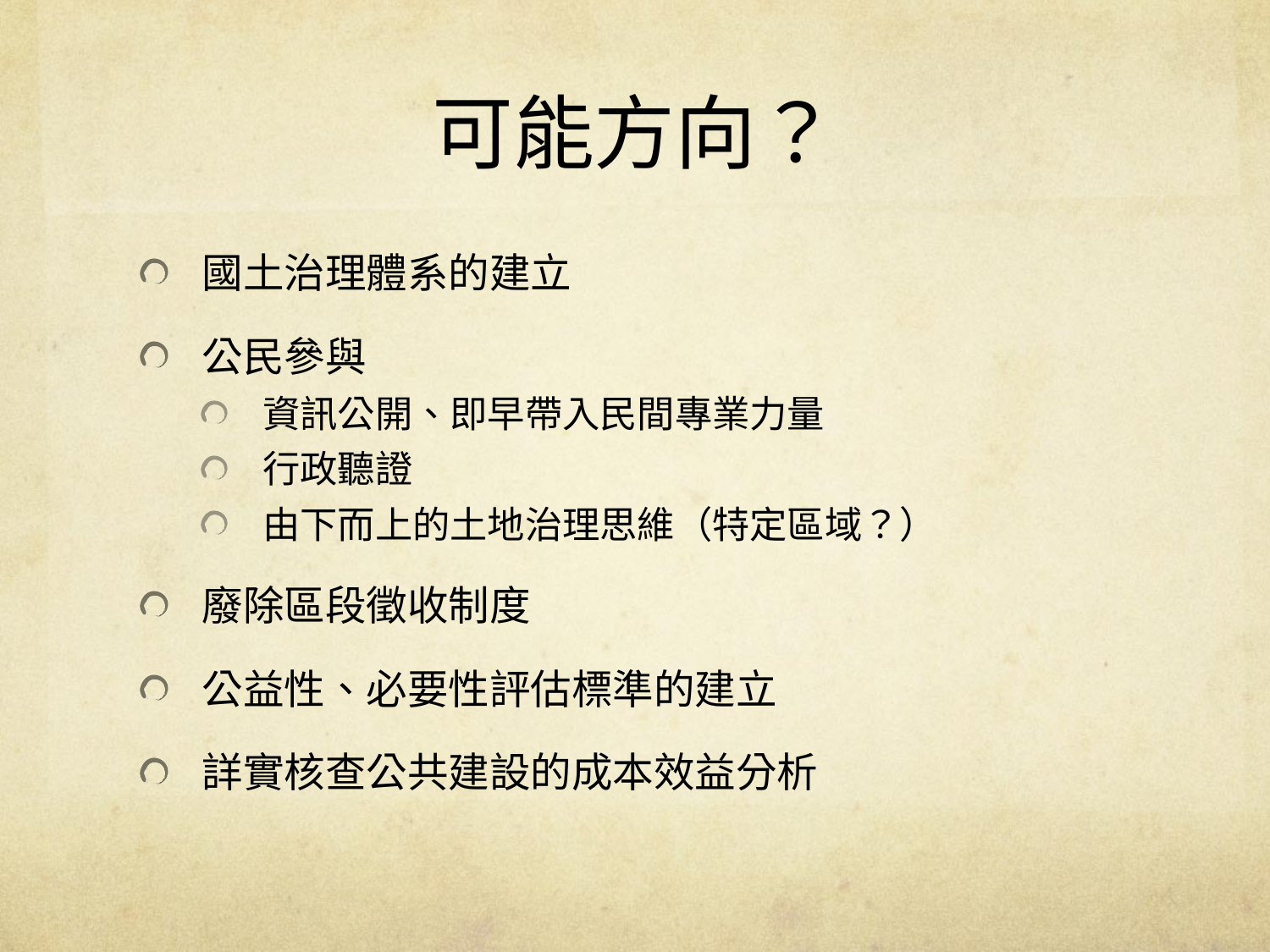

# 可能方向？
國土治理體系的建立
公民參與
資訊公開、即早帶入民間專業力量
行政聽證
由下而上的土地治理思維（特定區域？）
廢除區段徵收制度
公益性、必要性評估標準的建立
詳實核查公共建設的成本效益分析